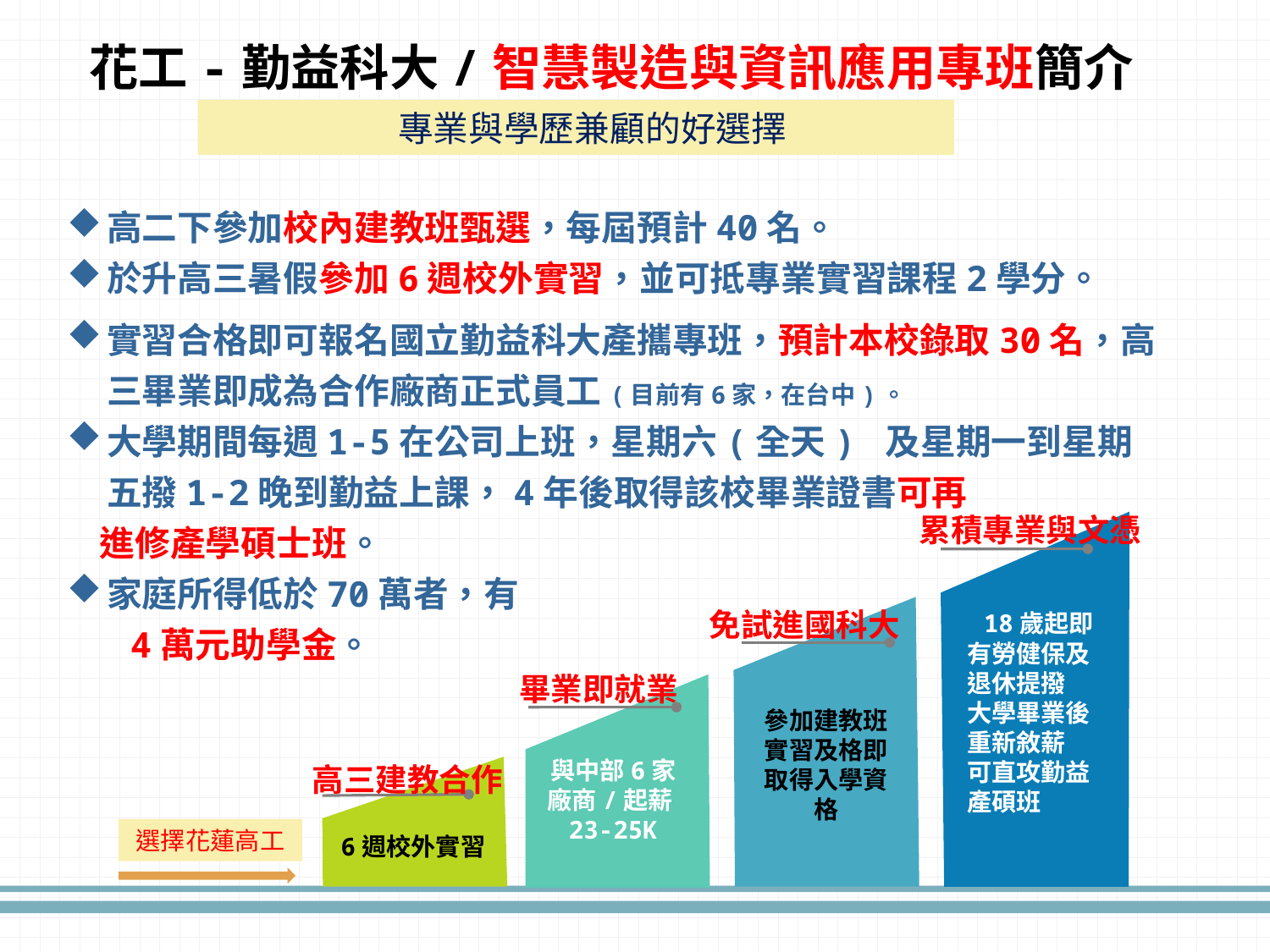

花工-勤益科大/智慧製造與資訊應用專班簡介
   專業與學歷兼顧的好選擇
高二下參加校內建教班甄選，每屆預計40名。
於升高三暑假參加6週校外實習，並可抵專業實習課程2學分。
實習合格即可報名國立勤益科大產攜專班，預計本校錄取30名，高三畢業即成為合作廠商正式員工(目前有6家，在台中)。
大學期間每週1-5在公司上班，星期六(全天) 及星期一到星期五撥1-2晚到勤益上課，4年後取得該校畢業證書可再
   進修產學碩士班。
家庭所得低於70萬者，有
   4萬元助學金。

累積專業與文憑

免試進國科大

畢業即就業

高三建教合作

外語課程

6週校外實習
 18歲起即有勞健保及退休提撥
大學畢業後重新敘薪
可直攻勤益產碩班

參加建教班實習及格即取得入學資格
與中部6家廠商/起薪23-25K
選擇花蓮高工